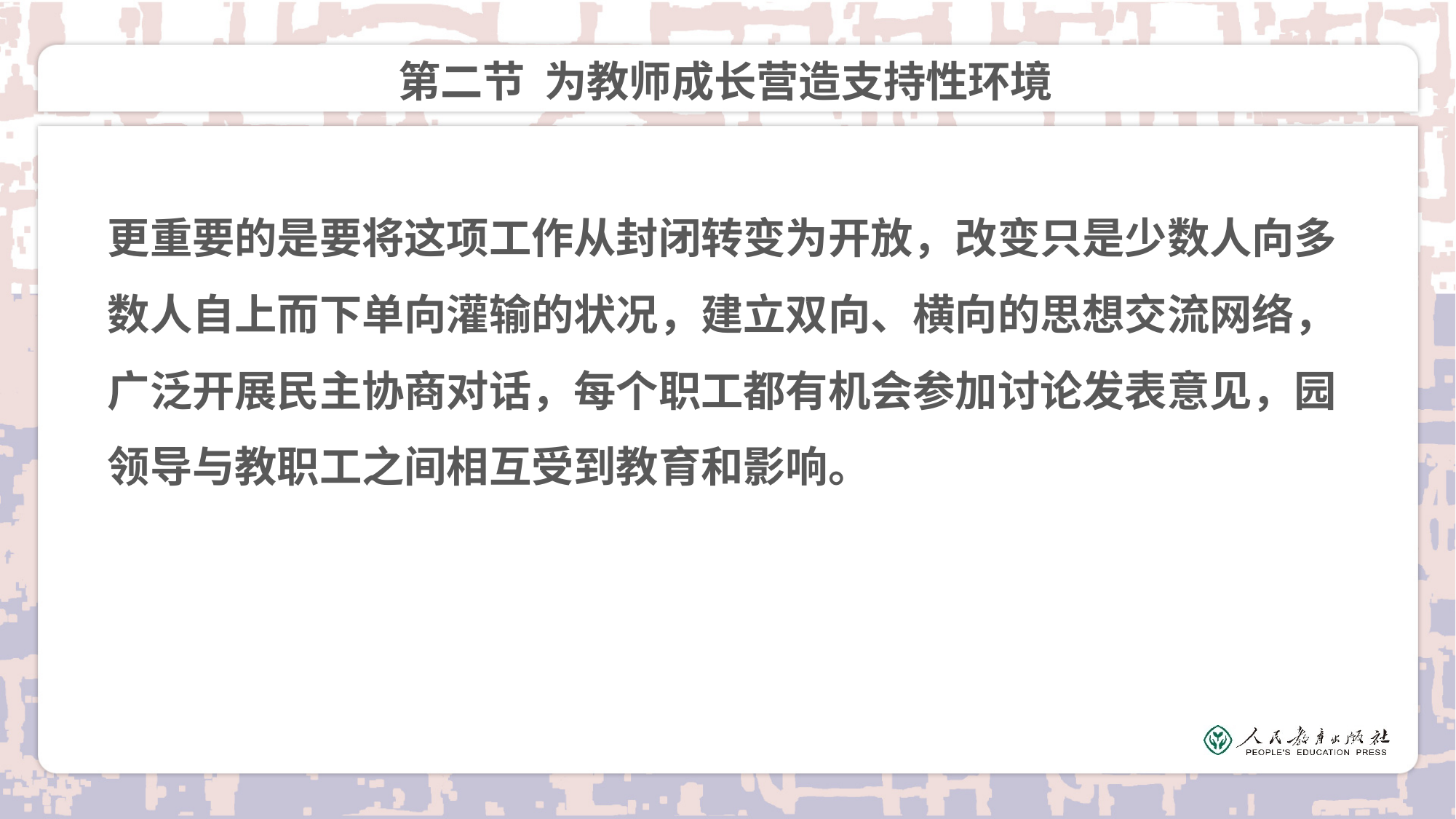

# 第二节  为教师成长营造支持性环境
更重要的是要将这项工作从封闭转变为开放，改变只是少数人向多数人自上而下单向灌输的状况，建立双向、横向的思想交流网络，广泛开展民主协商对话，每个职工都有机会参加讨论发表意见，园领导与教职工之间相互受到教育和影响。